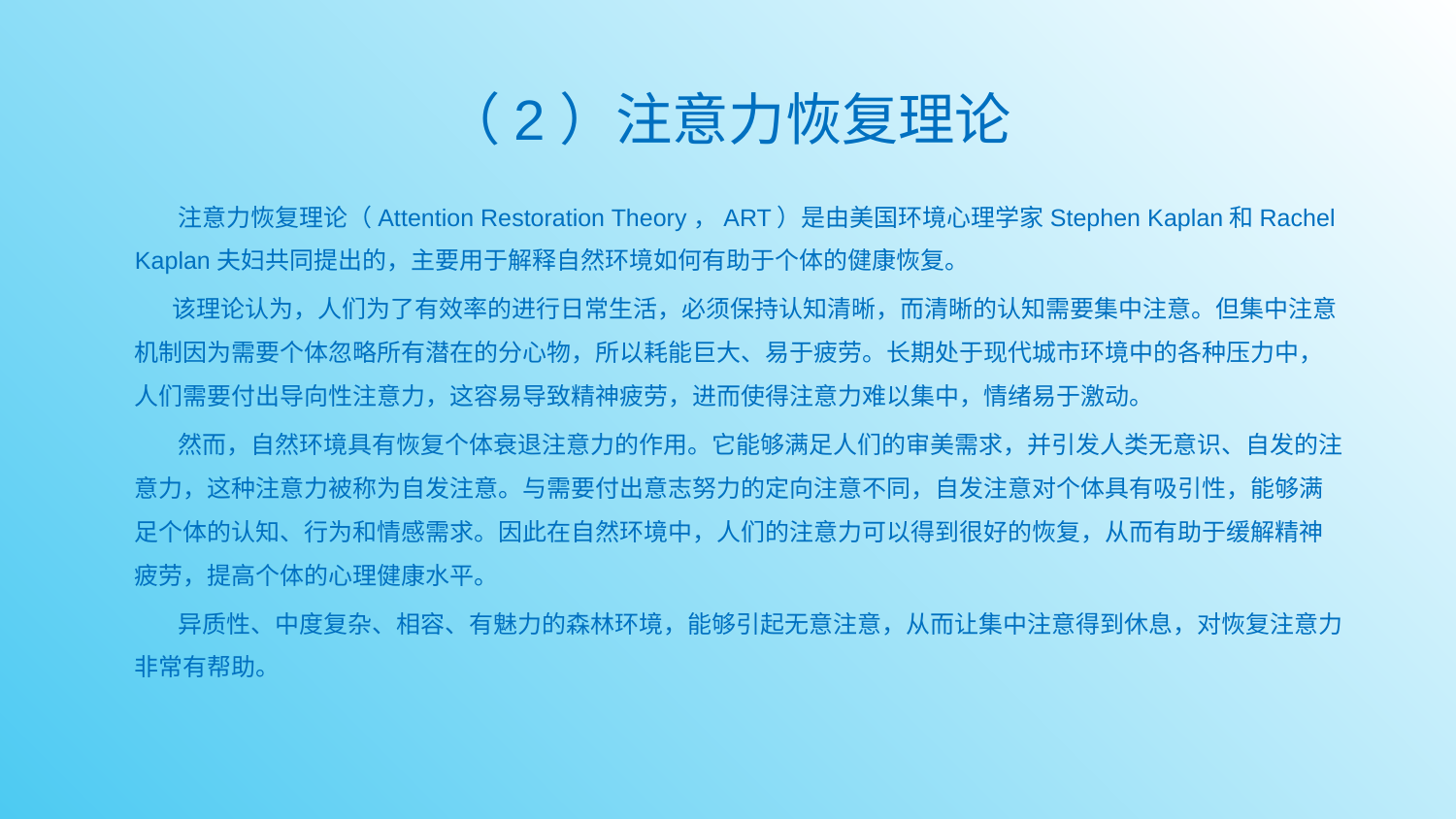

# （2）注意力恢复理论
       注意力恢复理论（Attention Restoration Theory，ART）是由美国环境心理学家Stephen Kaplan和Rachel Kaplan夫妇共同提出的，主要用于解释自然环境如何有助于个体的健康恢复。
      该理论认为，人们为了有效率的进行日常生活，必须保持认知清晰，而清晰的认知需要集中注意。但集中注意机制因为需要个体忽略所有潜在的分心物，所以耗能巨大、易于疲劳。长期处于现代城市环境中的各种压力中，人们需要付出导向性注意力，这容易导致精神疲劳，进而使得注意力难以集中，情绪易于激动。
       然而，自然环境具有恢复个体衰退注意力的作用。它能够满足人们的审美需求，并引发人类无意识、自发的注意力，这种注意力被称为自发注意。与需要付出意志努力的定向注意不同，自发注意对个体具有吸引性，能够满足个体的认知、行为和情感需求。因此在自然环境中，人们的注意力可以得到很好的恢复，从而有助于缓解精神疲劳，提高个体的心理健康水平。
       异质性、中度复杂、相容、有魅力的森林环境，能够引起无意注意，从而让集中注意得到休息，对恢复注意力非常有帮助。